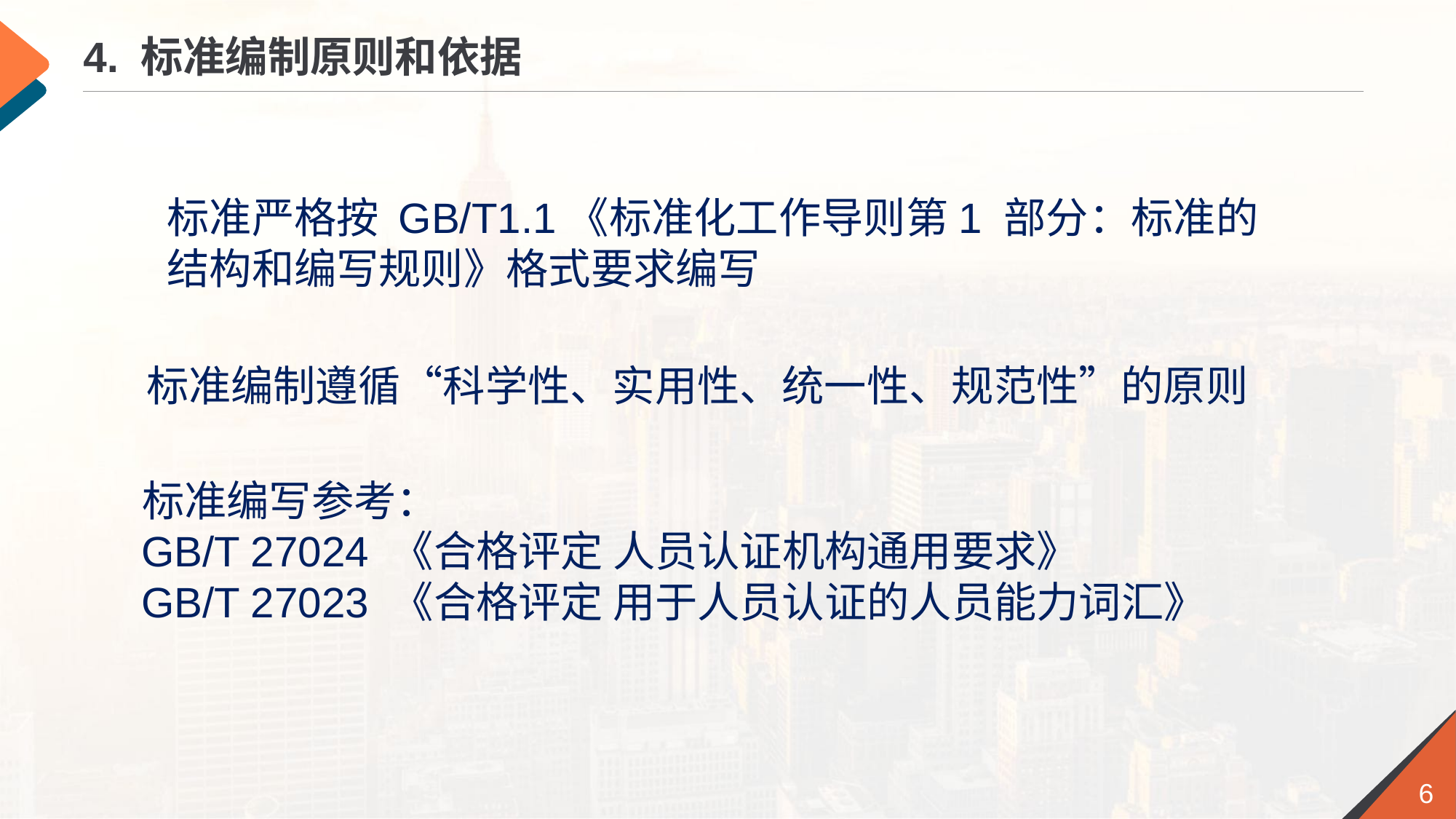

4. 标准编制原则和依据

标准严格按 GB/T1.1《标准化工作导则第1 部分：标准的结构和编写规则》格式要求编写
    标准编制遵循“科学性、实用性、统一性、规范性”的原则
    标准编写参考：
    GB/T 27024 《合格评定 人员认证机构通用要求》
    GB/T 27023 《合格评定 用于人员认证的人员能力词汇》